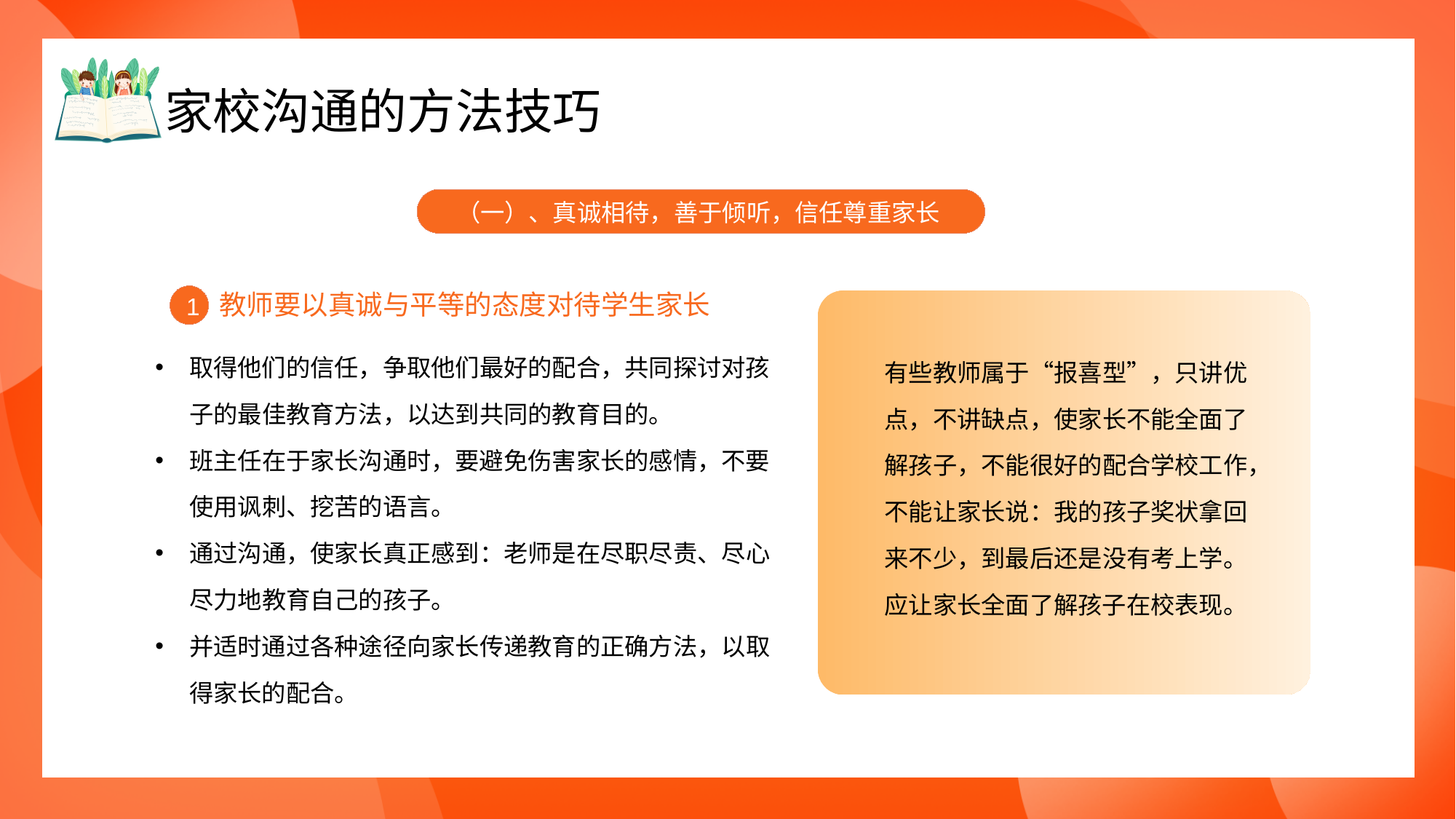

（一）、真诚相待，善于倾听，信任尊重家长
教师要以真诚与平等的态度对待学生家长
1

有些教师属于“报喜型”，只讲优点，不讲缺点，使家长不能全面了解孩子，不能很好的配合学校工作，不能让家长说：我的孩子奖状拿回来不少，到最后还是没有考上学。应让家长全面了解孩子在校表现。
取得他们的信任，争取他们最好的配合，共同探讨对孩子的最佳教育方法，以达到共同的教育目的。
班主任在于家长沟通时，要避免伤害家长的感情，不要使用讽刺、挖苦的语言。
通过沟通，使家长真正感到：老师是在尽职尽责、尽心尽力地教育自己的孩子。
并适时通过各种途径向家长传递教育的正确方法，以取得家长的配合。